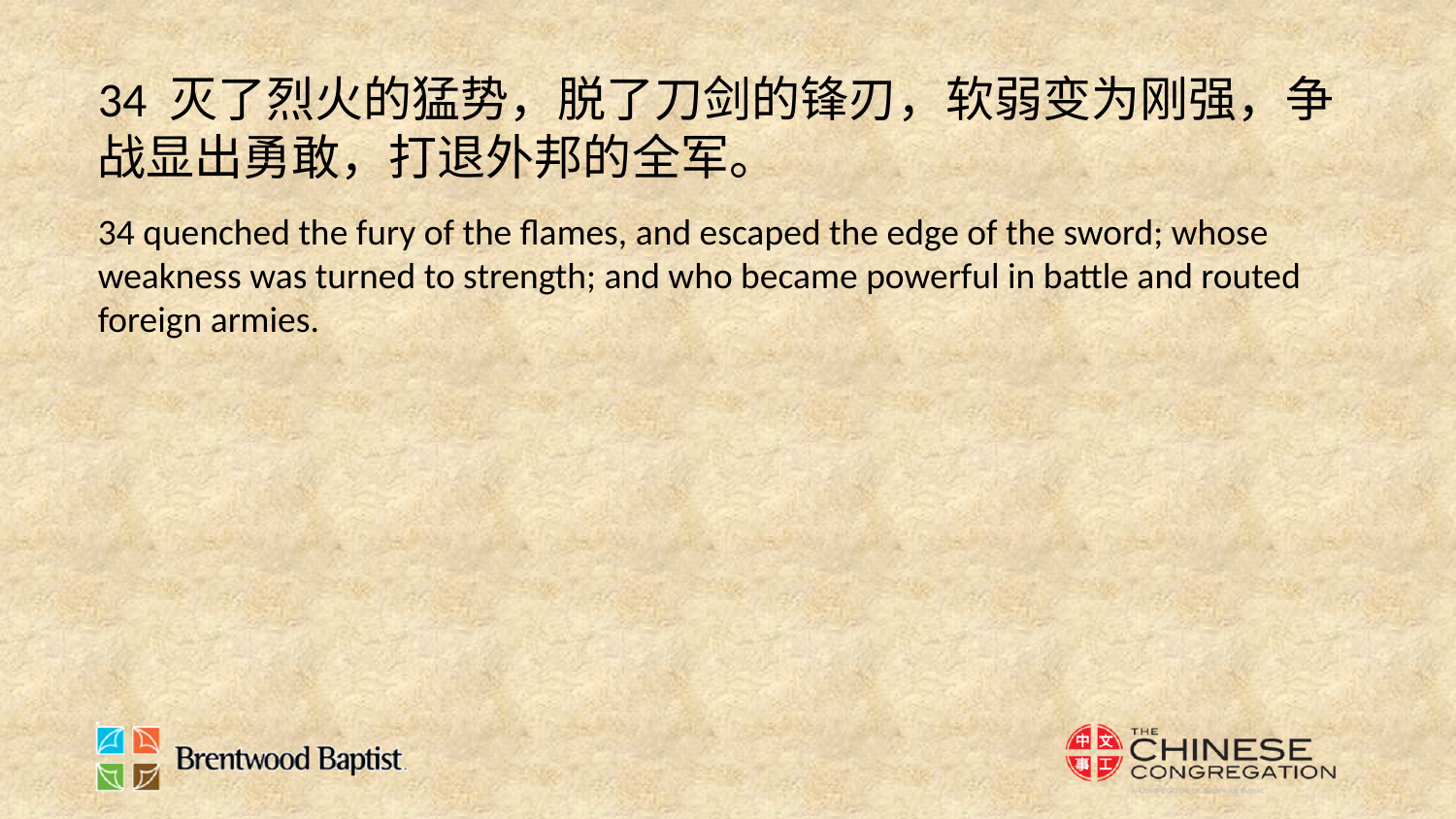

34 灭了烈火的猛势，脱了刀剑的锋刃，软弱变为刚强，争战显出勇敢，打退外邦的全军。

34 quenched the fury of the flames, and escaped the edge of the sword; whose weakness was turned to strength; and who became powerful in battle and routed foreign armies.